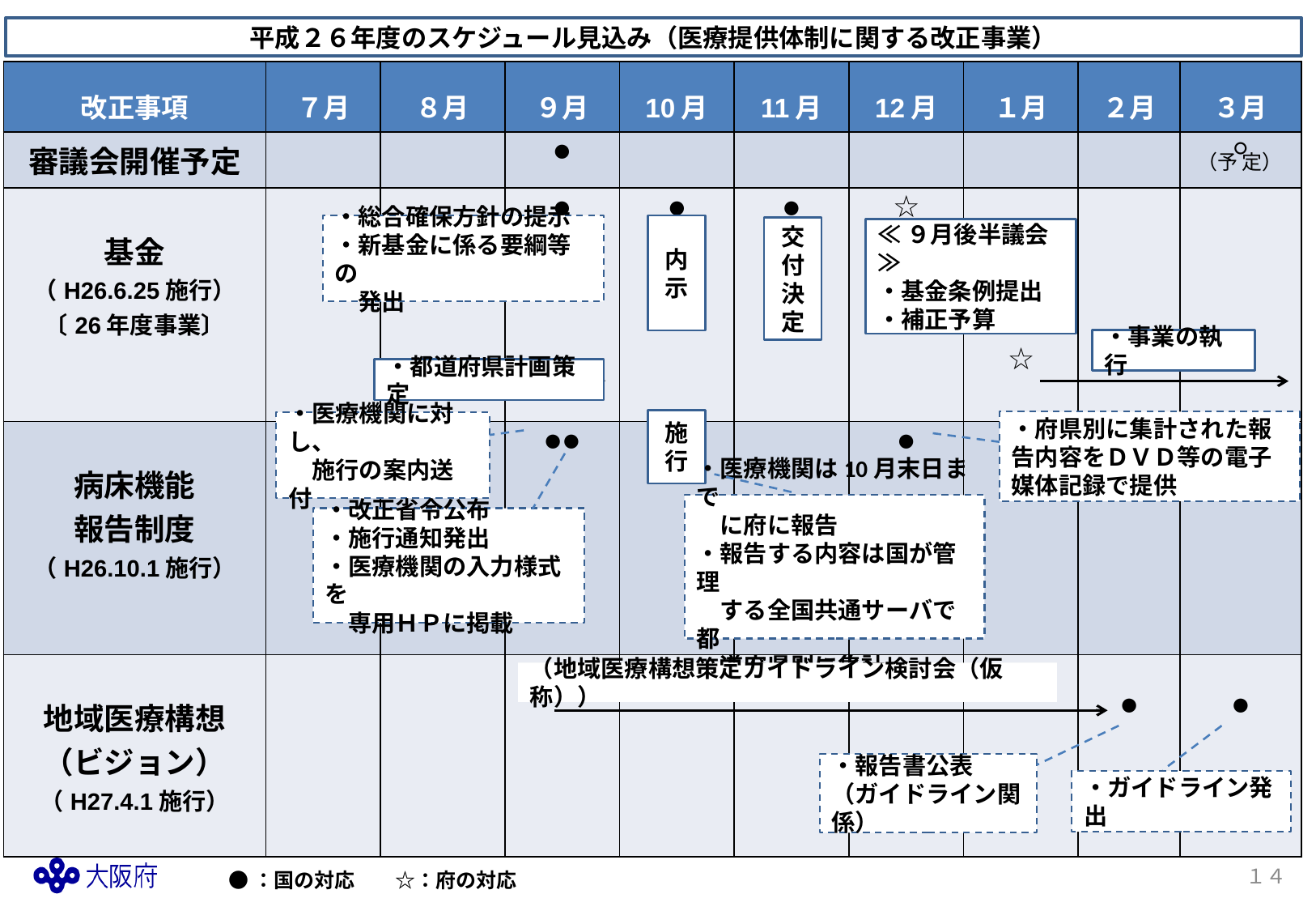

平成２６年度のスケジュール見込み（医療提供体制に関する改正事業）
| 改正事項 | ７月 | ８月 | ９月 | 10月 | 11月 | 12月 | １月 | ２月 | ３月 |
| --- | --- | --- | --- | --- | --- | --- | --- | --- | --- |
| 審議会開催予定 |  |  | ● |  |  |  |  |  | ○ |
| 基金 （H26.6.25施行） 〔26年度事業〕 |  |  | ● 　　☆ | ● | ● | ☆ | ☆ |  |  |
| 病床機能 報告制度 （H26.10.1施行） |  |  | ●● |  |  | ● |  |  |  |
| 地域医療構想 （ビジョン） （H27.4.1施行） |  |  |  |  |  |  |  | ● | ● |
（予 定）
・総合確保方針の提示
・新基金に係る要綱等の
　発出
内示
交付決定
≪９月後半議会≫
・基金条例提出
・補正予算
・事業の執行
・都道府県計画策定
施行
・府県別に集計された報告内容をＤＶＤ等の電子媒体記録で提供
・医療機関に対し、
　施行の案内送付
・医療機関は10月末日まで
　に府に報告
・報告する内容は国が管理
　する全国共通サーバで都
　道府県別に集計
・改正省令公布
・施行通知発出
・医療機関の入力様式を
　専用ＨＰに掲載
（地域医療構想策定ガイドライン検討会（仮称））
・報告書公表
（ガイドライン関係）
・ガイドライン発出
１４
●：国の対応　　☆：府の対応